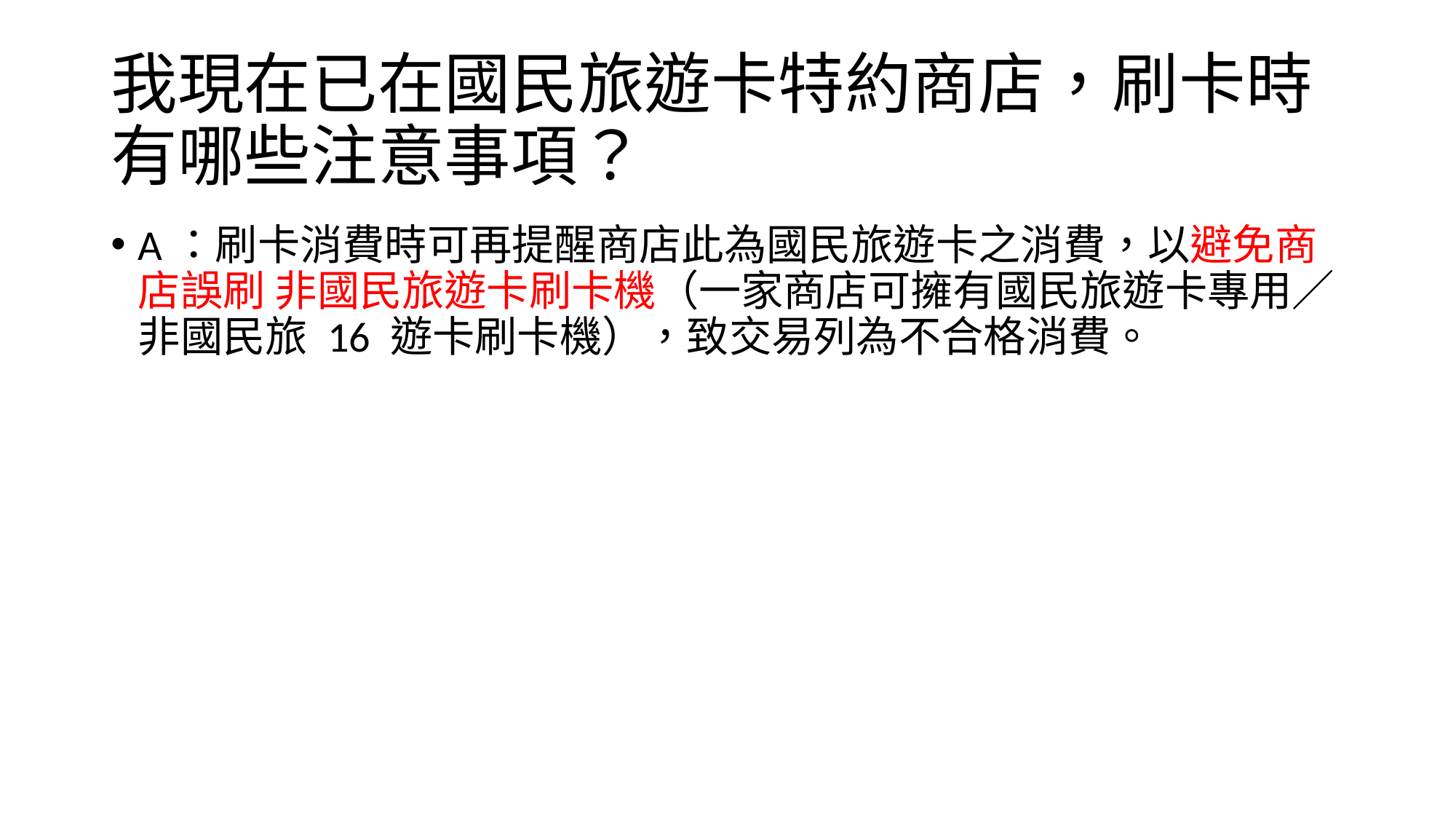

# 我現在已在國民旅遊卡特約商店，刷卡時有哪些注意事項？
A：刷卡消費時可再提醒商店此為國民旅遊卡之消費，以避免商店誤刷 非國民旅遊卡刷卡機（一家商店可擁有國民旅遊卡專用／非國民旅 16 遊卡刷卡機），致交易列為不合格消費。